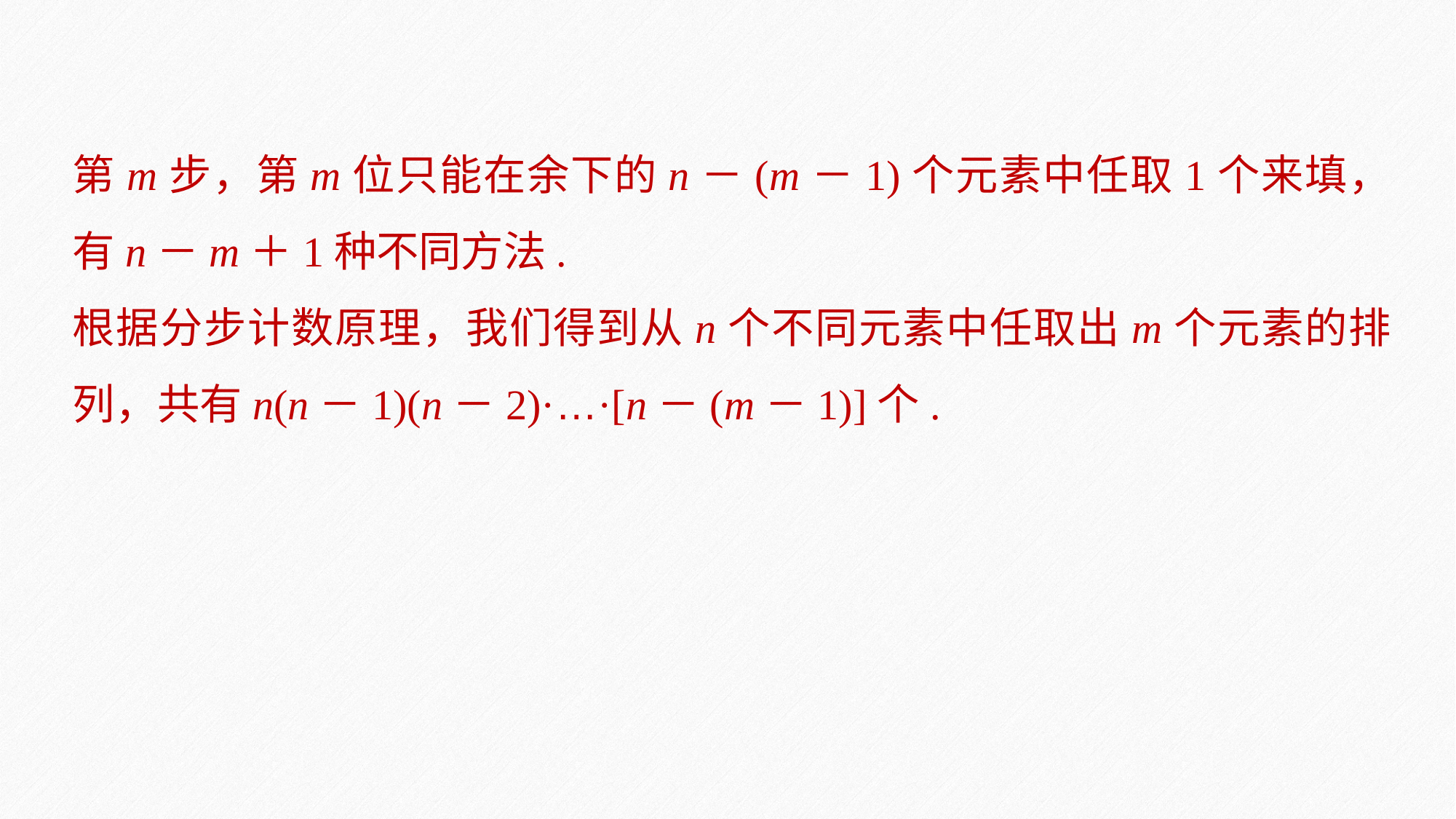

第m步，第m位只能在余下的n－(m－1)个元素中任取1个来填，有n－m＋1种不同方法.
根据分步计数原理，我们得到从n个不同元素中任取出m个元素的排列，共有n(n－1)(n－2)·…·[n－(m－1)]个.